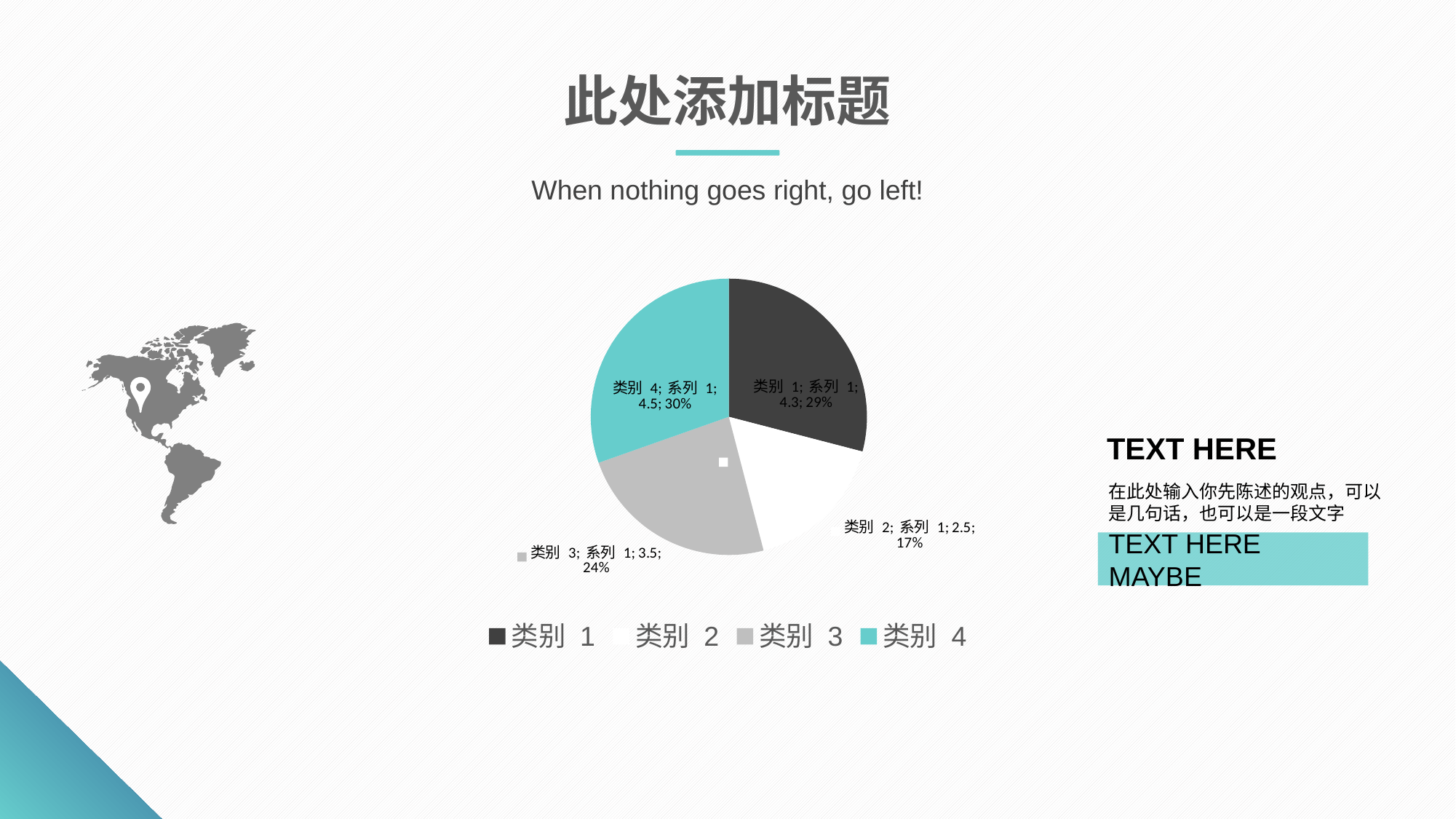

此处添加标题

When nothing goes right, go left!

[unsupported chart]

TEXT HERE
在此处输入你先陈述的观点，可以是几句话，也可以是一段文字
TEXT HERE MAYBE